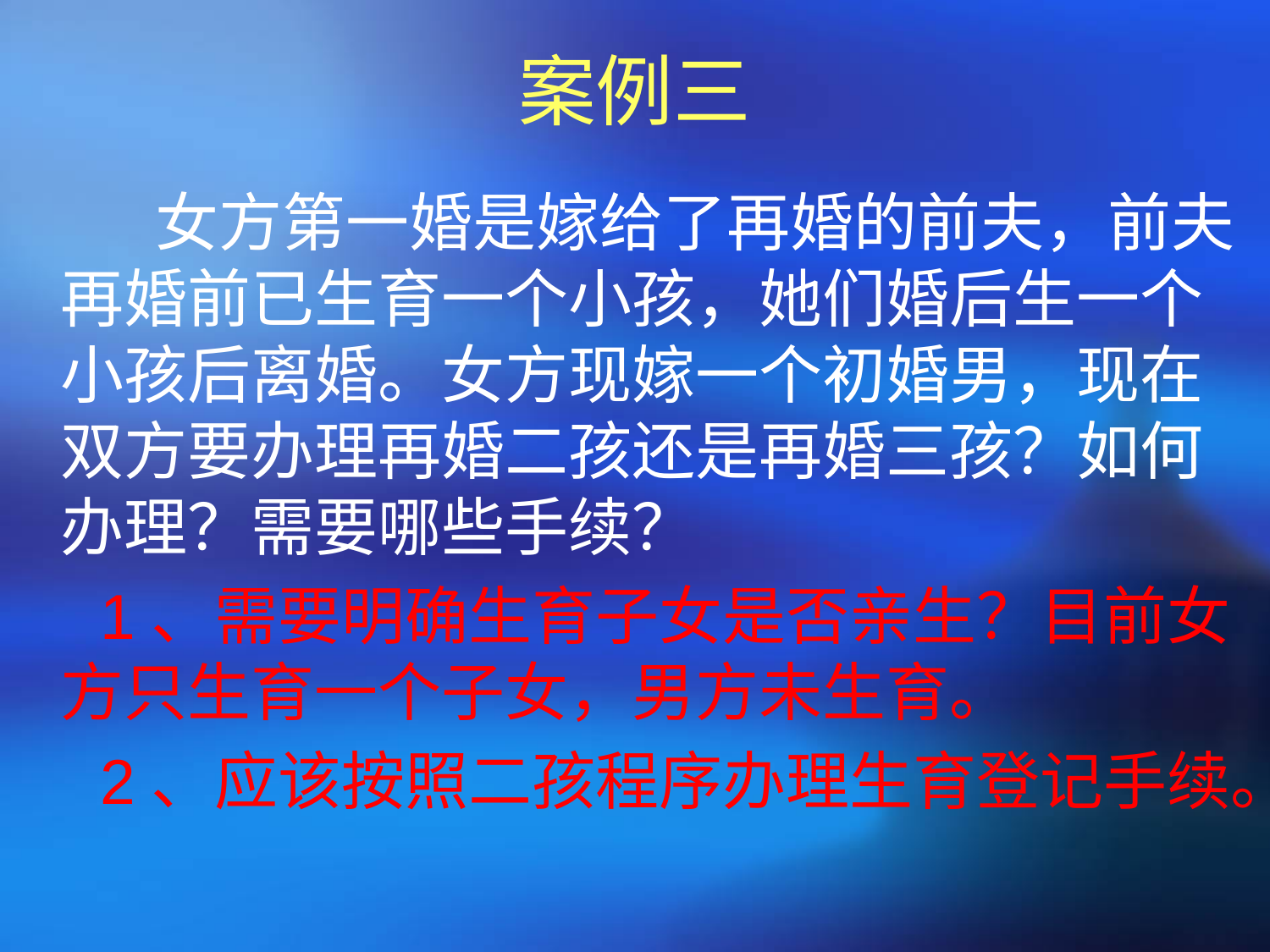

# 案例三
         女方第一婚是嫁给了再婚的前夫，前夫再婚前已生育一个小孩，她们婚后生一个小孩后离婚。女方现嫁一个初婚男，现在双方要办理再婚二孩还是再婚三孩？如何办理？需要哪些手续？
     1、需要明确生育子女是否亲生？目前女方只生育一个子女，男方未生育。
     2、应该按照二孩程序办理生育登记手续。